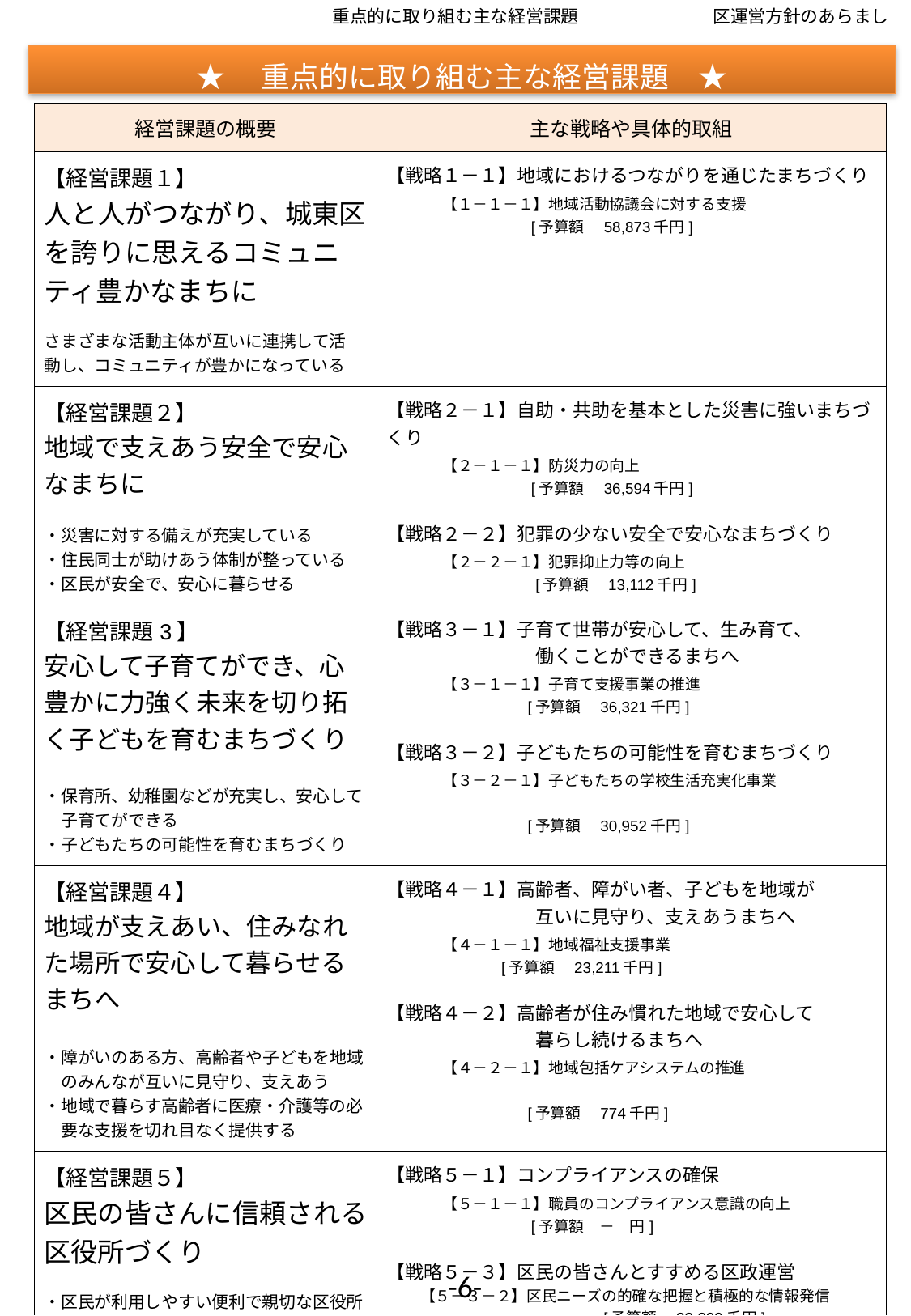

重点的に取り組む主な経営課題
区運営方針のあらまし
# ★　重点的に取り組む主な経営課題　★
| 経営課題の概要 | 主な戦略や具体的取組 |
| --- | --- |
| 【経営課題１】 人と人がつながり、城東区を誇りに思えるコミュニティ豊かなまちに さまざまな活動主体が互いに連携して活 動し、コミュニティが豊かになっている | 【戦略１－１】地域におけるつながりを通じたまちづくり 　　　【１－１－１】地域活動協議会に対する支援　 　　　　　 　　　　[予算額　58,873千円] |
| 【経営課題２】 地域で支えあう安全で安心なまちに ・災害に対する備えが充実している ・住民同士が助けあう体制が整っている ・区民が安全で、安心に暮らせる | 【戦略２－１】自助・共助を基本とした災害に強いまちづくり 　　　【２－１－１】防災力の向上 　　　　　　　　　 [予算額　36,594千円] 【戦略２－２】犯罪の少ない安全で安心なまちづくり 　　　【２－２－１】犯罪抑止力等の向上 　　　　　　　　　[予算額　13,112千円] |
| 【経営課題3】 安心して子育てができ、心豊かに力強く未来を切り拓く子どもを育むまちづくり ・保育所、幼稚園などが充実し、安心して 　子育てができる ・子どもたちの可能性を育むまちづくり | 【戦略３－１】子育て世帯が安心して、生み育て、 　　　　　　　　働くことができるまちへ 　　　【３－１－１】子育て支援事業の推進 　　　　　　　　　[予算額　36,321千円] 【戦略３－２】子どもたちの可能性を育むまちづくり 　　　【３－２－１】子どもたちの学校生活充実化事業　　　　　　　　　 　　　 　　　　　　　　　[予算額　30,952千円] |
| 【経営課題４】 地域が支えあい、住みなれた場所で安心して暮らせるまちへ ・障がいのある方、高齢者や子どもを地域 　のみんなが互いに見守り、支えあう ・地域で暮らす高齢者に医療・介護等の必 　要な支援を切れ目なく提供する | 【戦略４－１】高齢者、障がい者、子どもを地域が 　　　　　　　　互いに見守り、支えあうまちへ 　　　【４－１－１】地域福祉支援事業 [予算額　23,211千円] 【戦略４－２】高齢者が住み慣れた地域で安心して 　　　　　　　　暮らし続けるまちへ 　　　【４－２－１】地域包括ケアシステムの推進　　　　　　　　　 　 　　　　　　　　　[予算額　774千円] |
| 【経営課題５】 区民の皆さんに信頼される区役所づくり ・区民が利用しやすい便利で親切な区役所　 ・多様な区民の意見やニーズを区政に反映 　し、地域実情に応じた区政運営が行われ 　ており、区民がそれを実感している状態 | 【戦略５－１】コンプライアンスの確保 　　　【５－１－１】職員のコンプライアンス意識の向上　 　　　　　 　　　　[予算額　－　円] 【戦略５－３】区民の皆さんとすすめる区政運営　　 　　 【５－３－２】区民ニーズの的確な把握と積極的な情報発信 　　　　　　　　　　　　　　[予算額　33,809千円] |
-6-